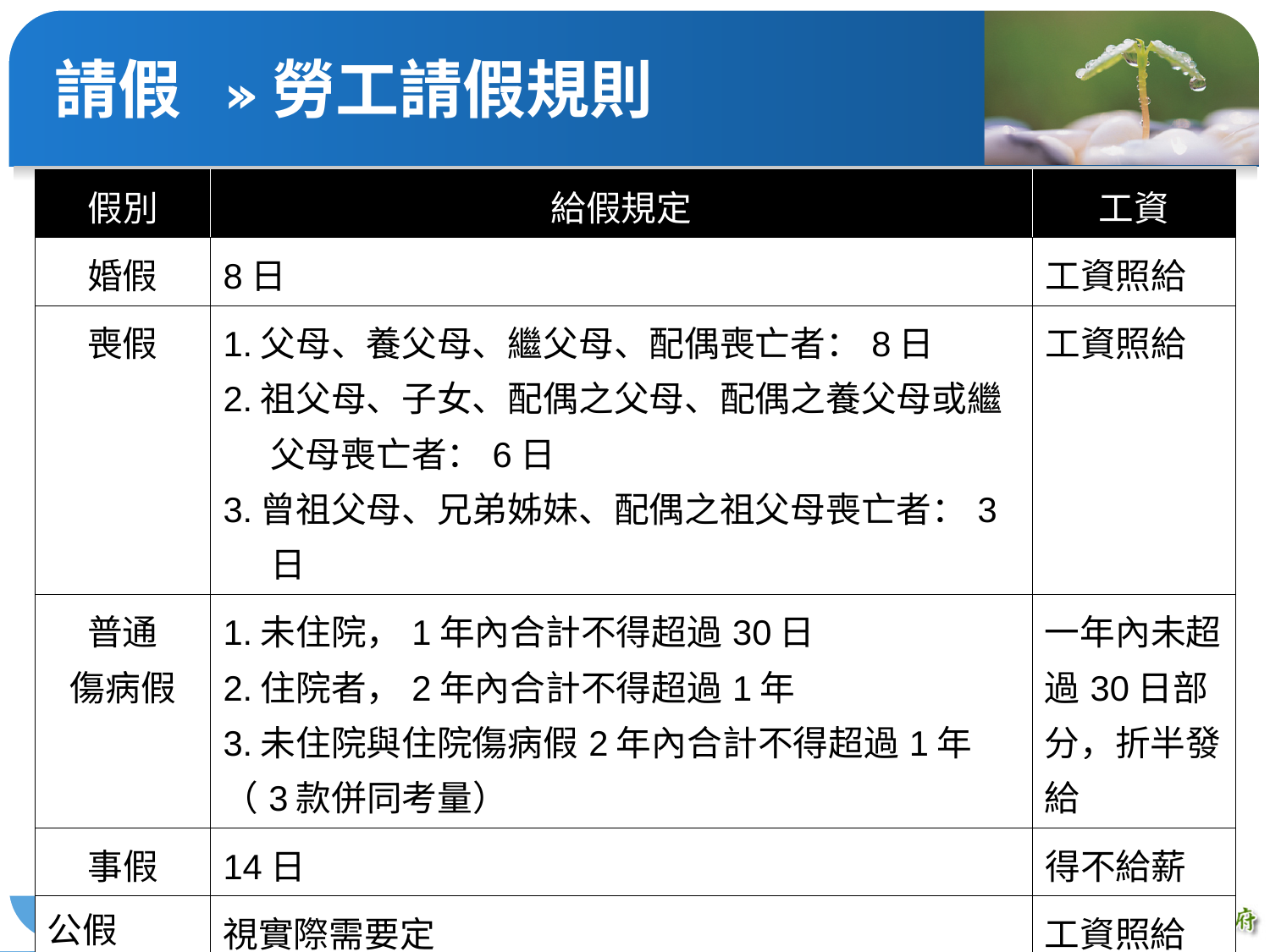

請假  »勞工請假規則
| 假別 | 給假規定 | 工資 |
| --- | --- | --- |
| 婚假 | 8日 | 工資照給 |
| 喪假 | 1.父母、養父母、繼父母、配偶喪亡者：8日 2.祖父母、子女、配偶之父母、配偶之養父母或繼父母喪亡者：6日 3.曾祖父母、兄弟姊妹、配偶之祖父母喪亡者：3日 | 工資照給 |
| 普通 傷病假 | 1.未住院，1年內合計不得超過30日 2.住院者，2年內合計不得超過1年 3.未住院與住院傷病假2年內合計不得超過1年 （3款併同考量） | 一年內未超過30日部分，折半發給 |
| 事假 | 14日 | 得不給薪 |
| 公假 公傷病假 | 視實際需要定 | 工資照給 |
38